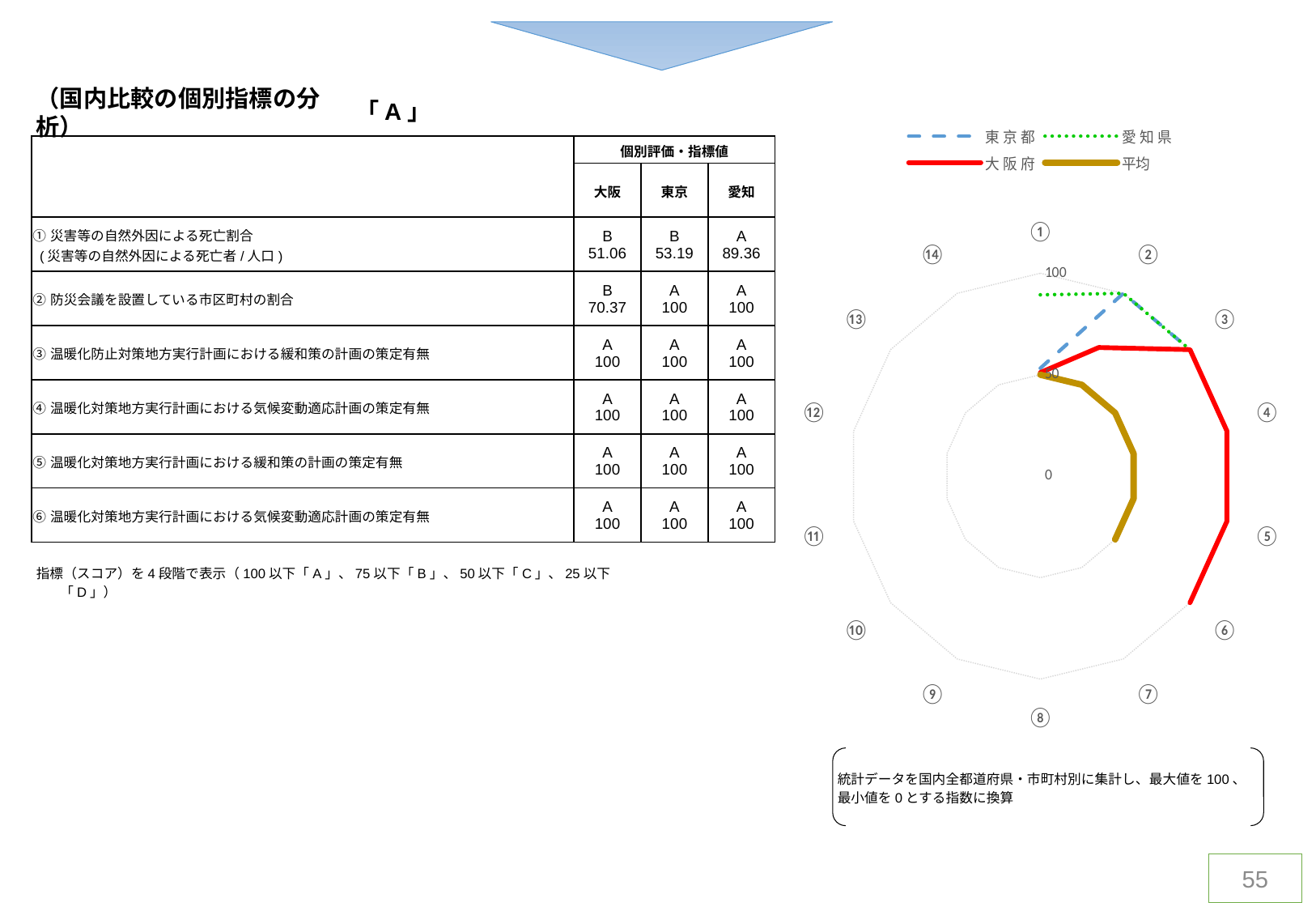

「A」
（国内比較の個別指標の分析）

[unsupported chart]

|  | 個別評価・指標値 |  |  |  |
| --- | --- | --- | --- | --- |
|  | 大阪 | 東京 | 愛知 |  |
| ①災害等の自然外因による死亡割合 (災害等の自然外因による死亡者/人口) | B 51.06 | B 53.19 | A 89.36 |  |
| ②防災会議を設置している市区町村の割合 | B 70.37 | A 100 | A 100 |  |
| ③温暖化防止対策地方実行計画における緩和策の計画の策定有無 | A 100 | A 100 | A 100 |  |
| ④温暖化対策地方実行計画における気候変動適応計画の策定有無 | A 100 | A 100 | A 100 |  |
| ⑤温暖化対策地方実行計画における緩和策の計画の策定有無 | A 100 | A 100 | A 100 |  |
| ⑥温暖化対策地方実行計画における気候変動適応計画の策定有無 | A 100 | A 100 | A 100 |  |
指標（スコア）を4段階で表示（100以下「A」、75以下「B」、50以下「C」、25以下「D」）

統計データを国内全都道府県・市町村別に集計し、最大値を100、最小値を0とする指数に換算
55